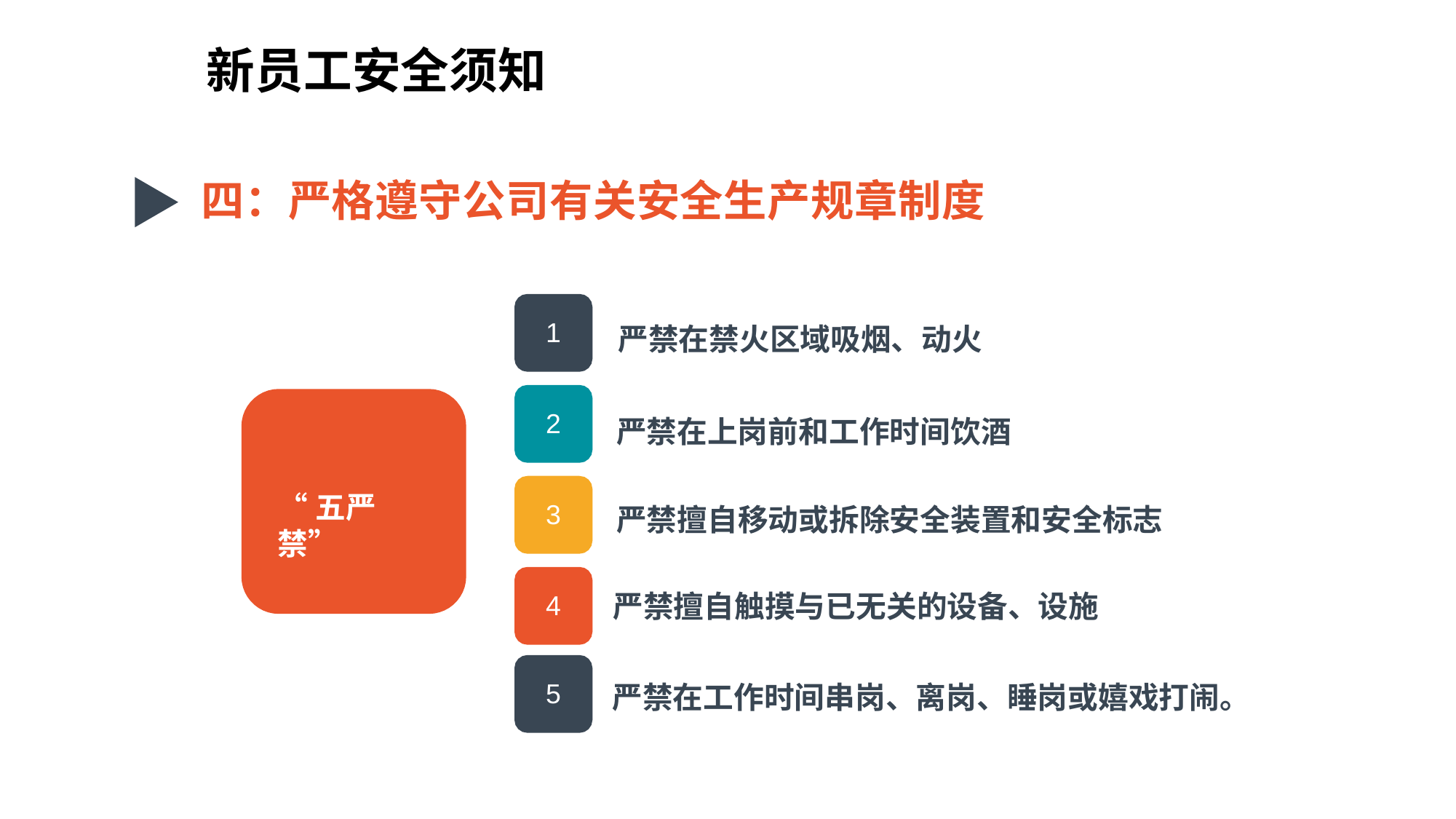

新员工安全须知
四：严格遵守公司有关安全生产规章制度

1
严禁在禁火区域吸烟、动火

2
严禁在上岗前和工作时间饮酒

“五严禁”
3
严禁擅自移动或拆除安全装置和安全标志

严禁擅自触摸与已无关的设备、设施
4

5
严禁在工作时间串岗、离岗、睡岗或嬉戏打闹。